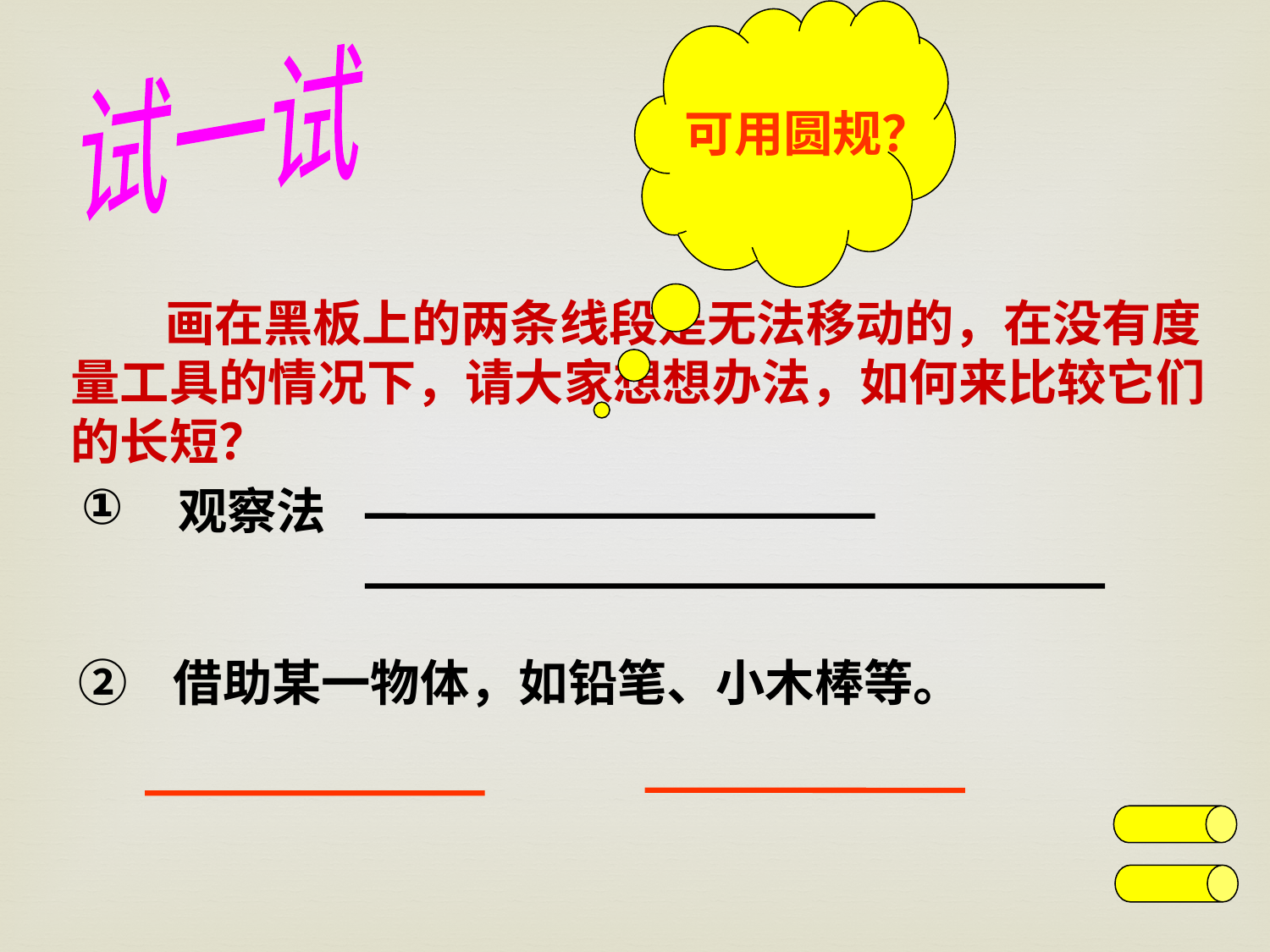

可用圆规？
试一试
　　 画在黑板上的两条线段是无法移动的，在没有度
量工具的情况下，请大家想想办法，如何来比较它们
的长短？
①
观察法

②   借助某一物体，如铅笔、小木棒等。